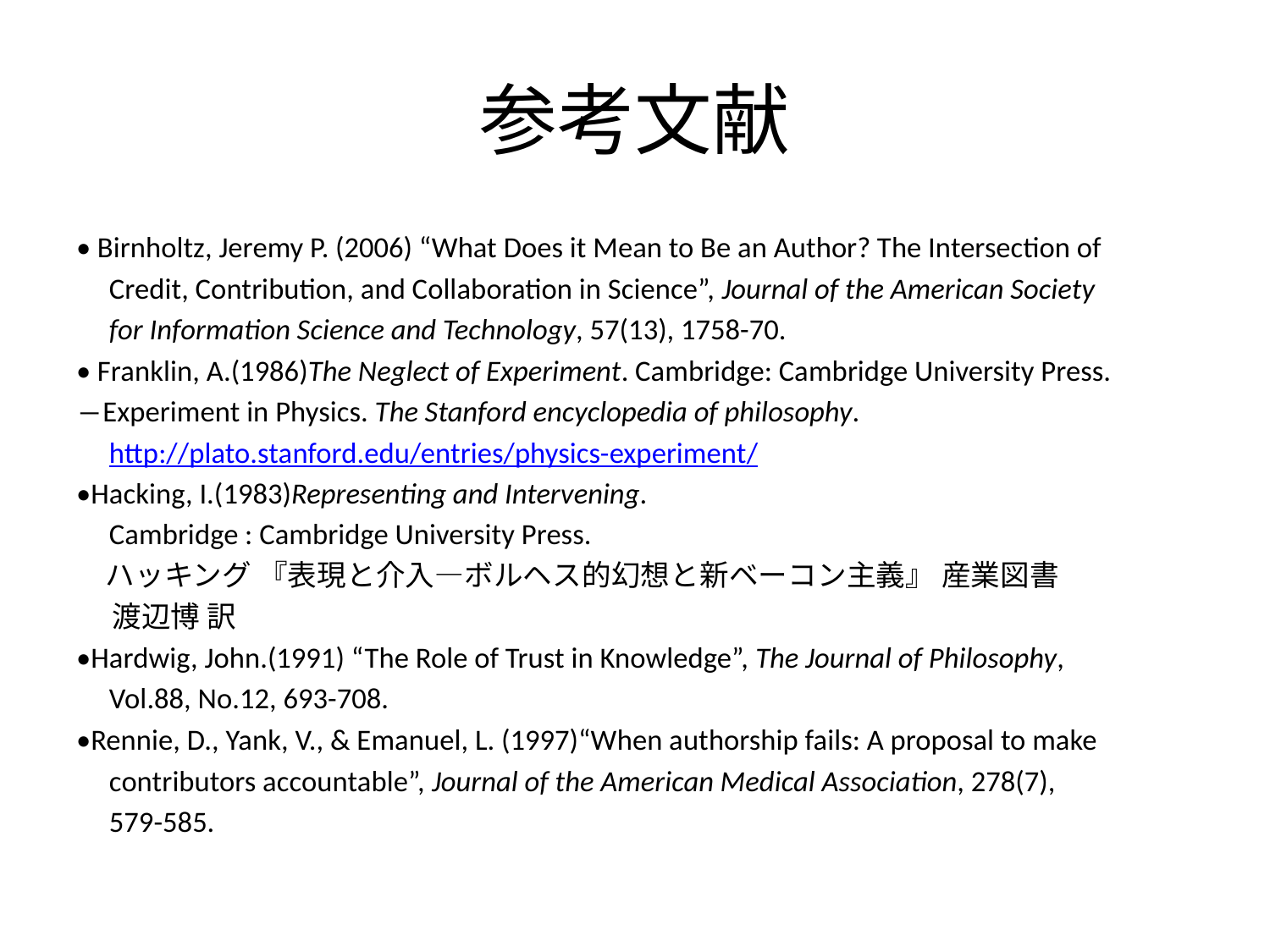

# 参考文献
• Birnholtz, Jeremy P. (2006) “What Does it Mean to Be an Author? The Intersection of
　Credit, Contribution, and Collaboration in Science”, Journal of the American Society
　for Information Science and Technology, 57(13), 1758-70.
• Franklin, A.(1986)The Neglect of Experiment. Cambridge: Cambridge University Press.
―Experiment in Physics. The Stanford encyclopedia of philosophy.
　http://plato.stanford.edu/entries/physics-experiment/
•Hacking, I.(1983)Representing and Intervening.
　Cambridge : Cambridge University Press.
　ハッキング 『表現と介入―ボルヘス的幻想と新ベーコン主義』 産業図書
　 渡辺博 訳
•Hardwig, John.(1991) “The Role of Trust in Knowledge”, The Journal of Philosophy,
　Vol.88, No.12, 693-708.
•Rennie, D., Yank, V., & Emanuel, L. (1997)“When authorship fails: A proposal to make
　contributors accountable”, Journal of the American Medical Association, 278(7),
　579-585.